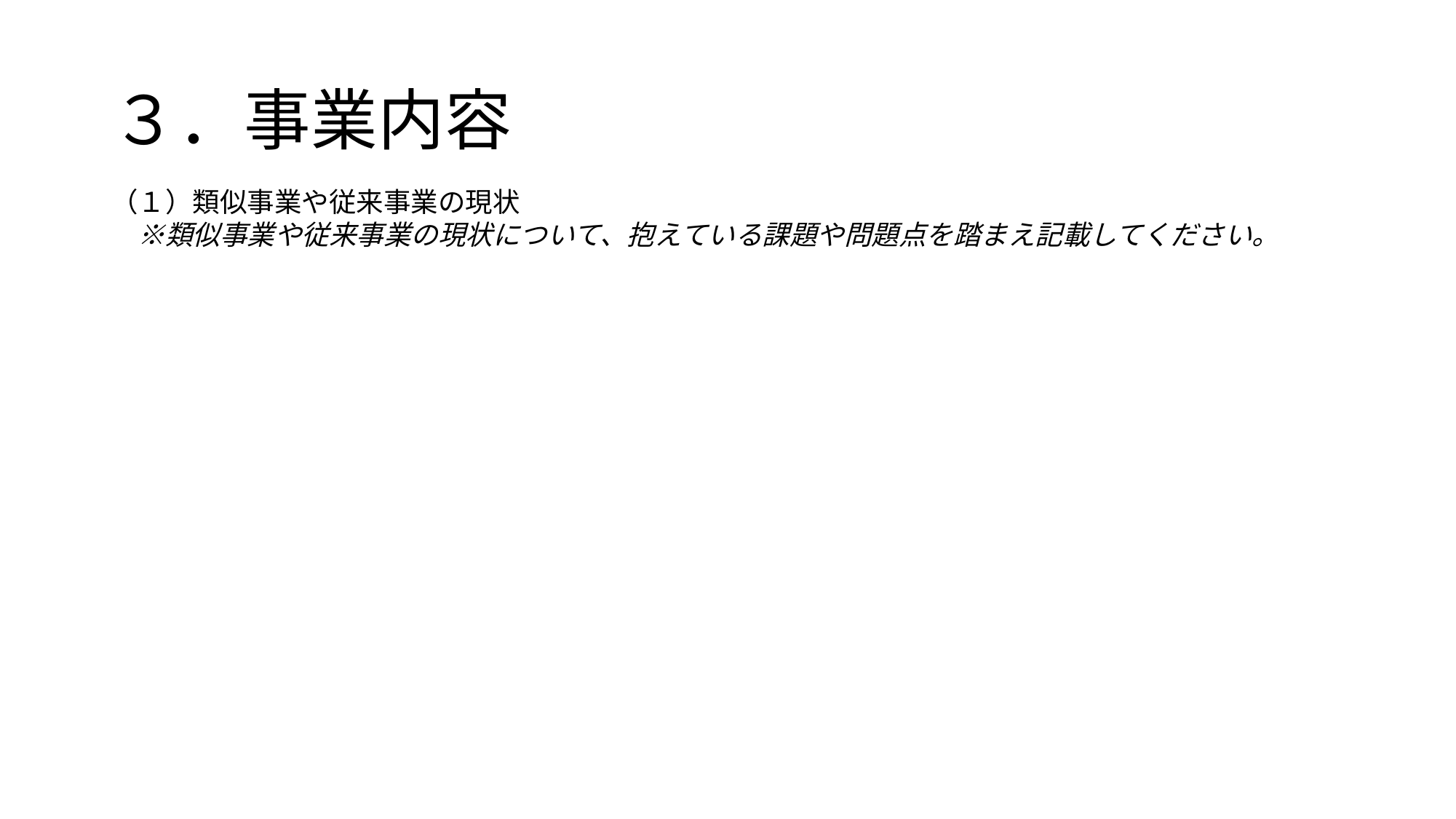

# ３．事業内容
（１）類似事業や従来事業の現状
　※類似事業や従来事業の現状について、抱えている課題や問題点を踏まえ記載してください。